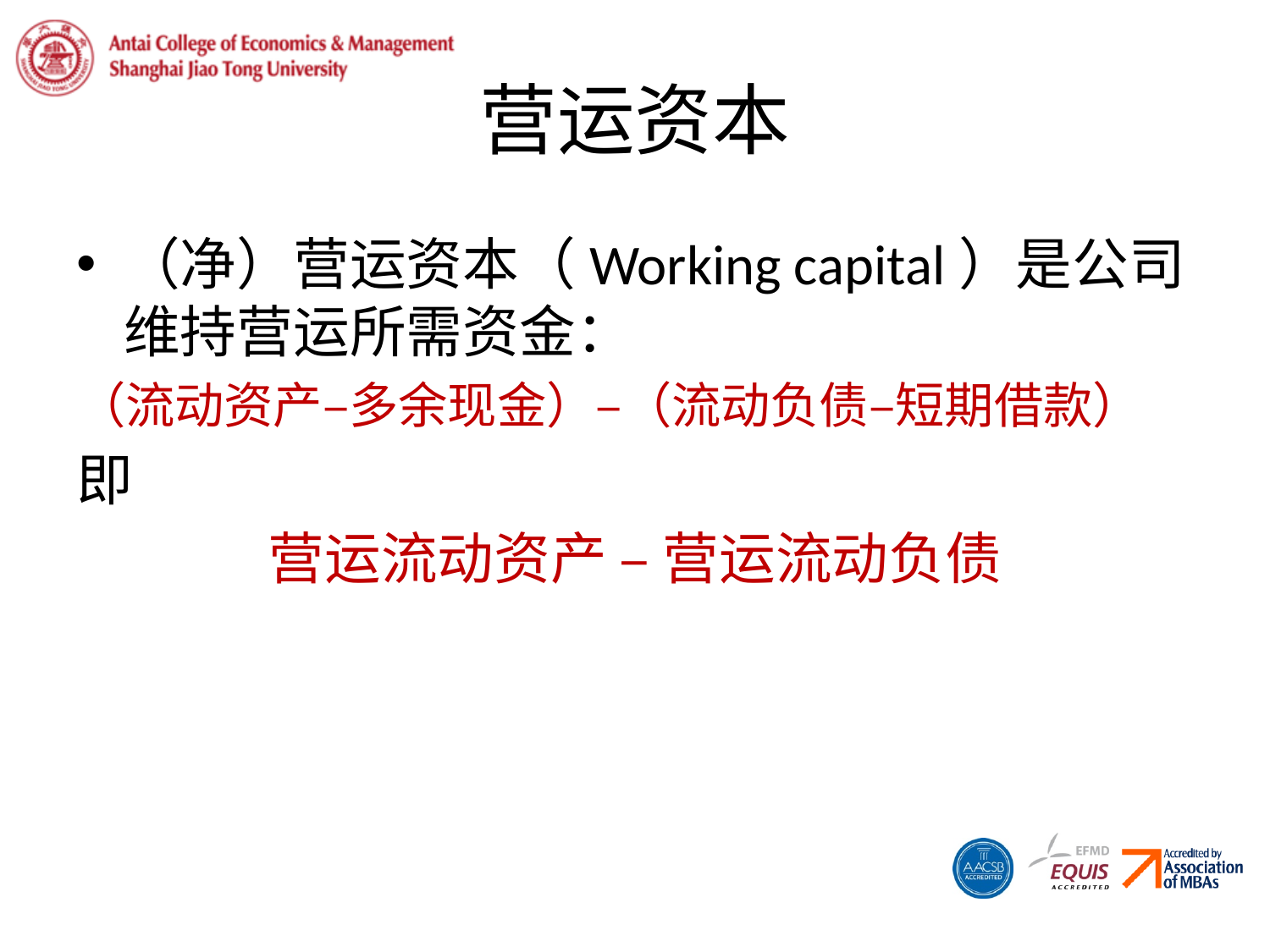

# 营运资本
（净）营运资本（Working capital）是公司维持营运所需资金：
（流动资产–多余现金）–（流动负债–短期借款）
即
营运流动资产 – 营运流动负债